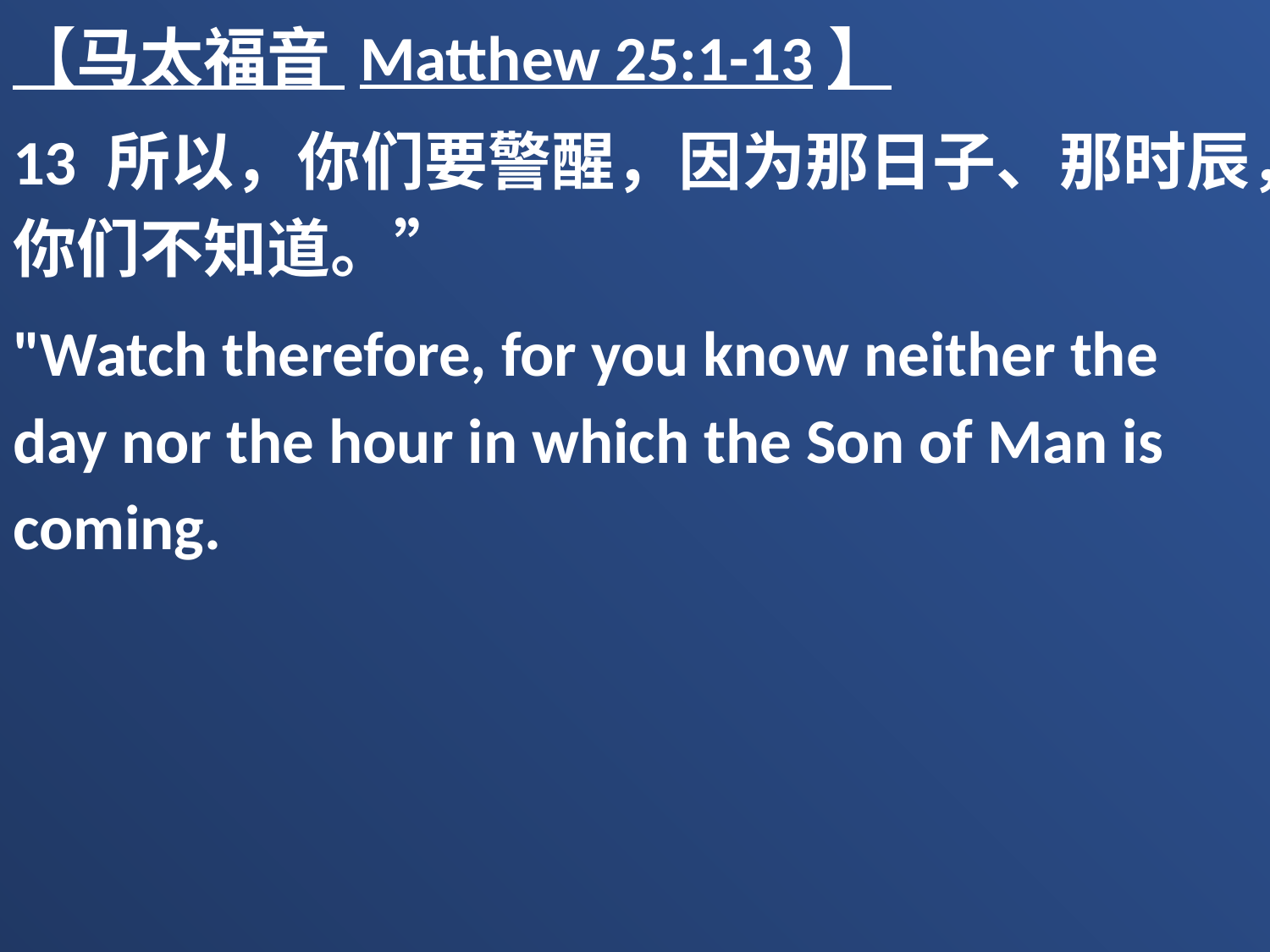

【马太福音 Matthew 25:1-13】
13 所以，你们要警醒，因为那日子、那时辰，你们不知道。”
"Watch therefore, for you know neither the day nor the hour in which the Son of Man is coming.